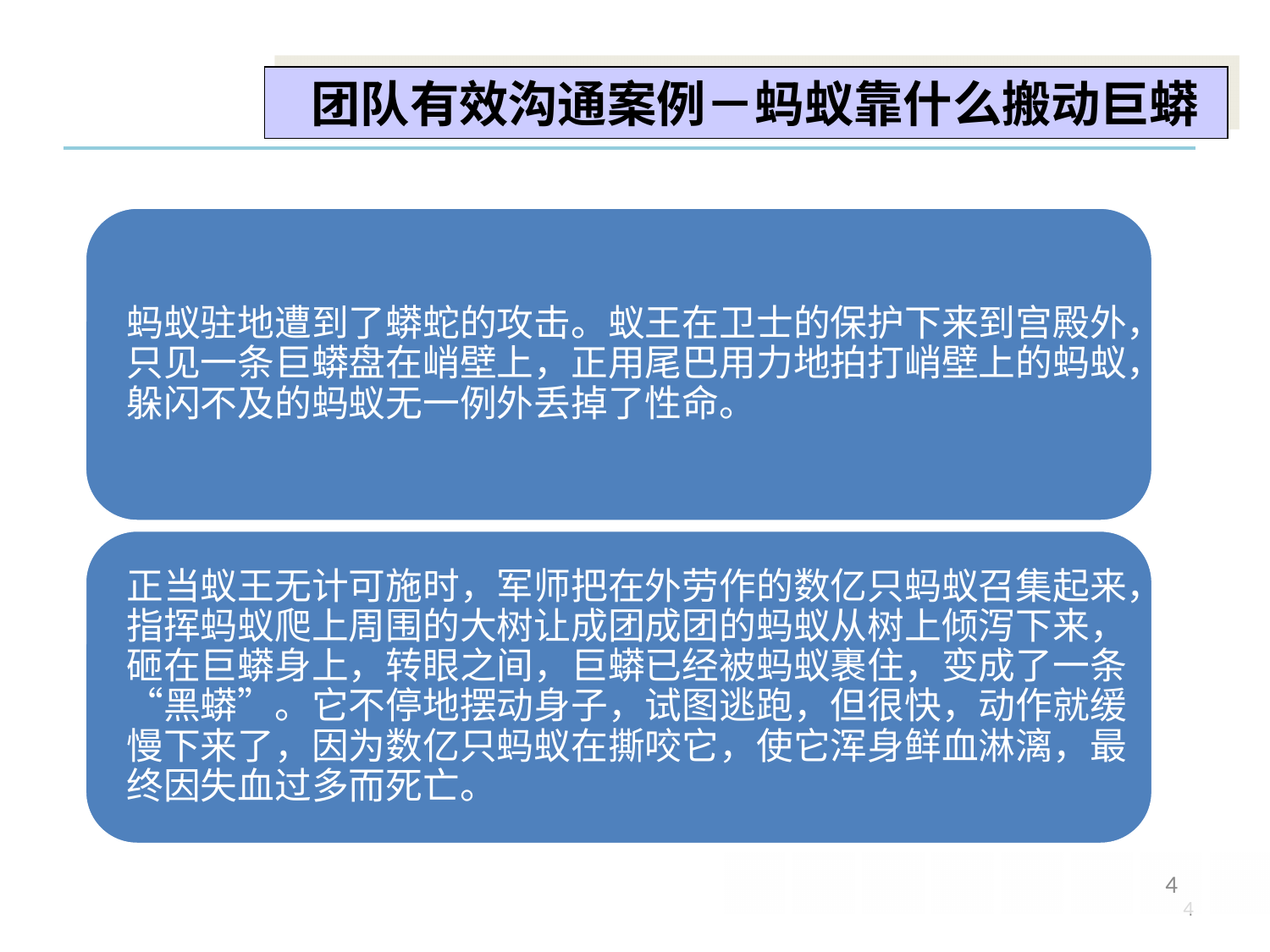

团队有效沟通案例－蚂蚁靠什么搬动巨蟒
蚂蚁驻地遭到了蟒蛇的攻击。蚁王在卫士的保护下来到宫殿外，只见一条巨蟒盘在峭壁上，正用尾巴用力地拍打峭壁上的蚂蚁，躲闪不及的蚂蚁无一例外丢掉了性命。
正当蚁王无计可施时，军师把在外劳作的数亿只蚂蚁召集起来，指挥蚂蚁爬上周围的大树让成团成团的蚂蚁从树上倾泻下来，砸在巨蟒身上，转眼之间，巨蟒已经被蚂蚁裹住，变成了一条“黑蟒”。它不停地摆动身子，试图逃跑，但很快，动作就缓慢下来了，因为数亿只蚂蚁在撕咬它，使它浑身鲜血淋漓，最终因失血过多而死亡。
4